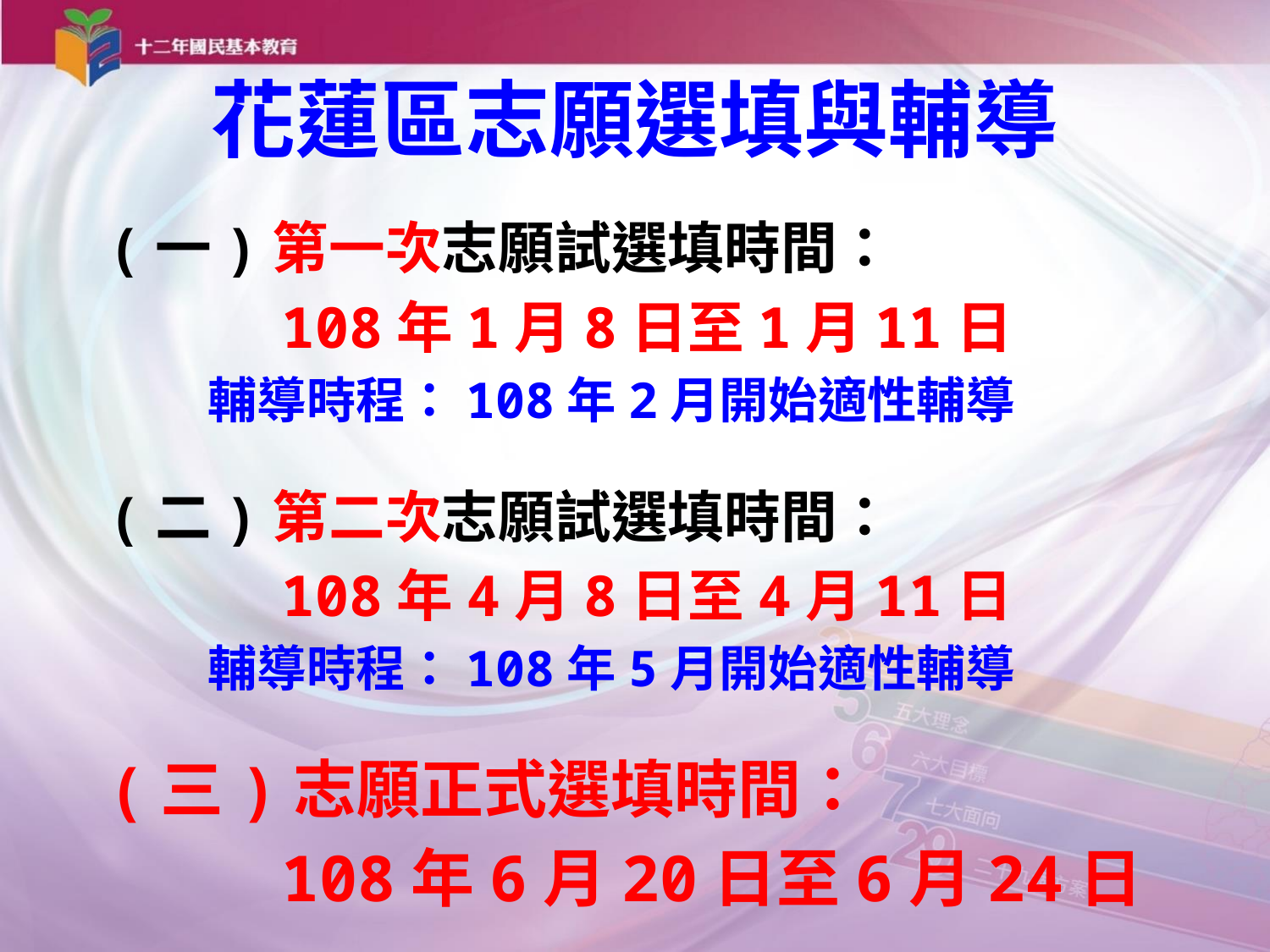

# 花蓮區志願選填與輔導
(一)第一次志願試選填時間：
108年1月8日至1月11日
輔導時程：108年2月開始適性輔導
(二)第二次志願試選填時間：
108年4月8日至4月11日
輔導時程：108年5月開始適性輔導
(三)志願正式選填時間：
108年6月20日至6月24日